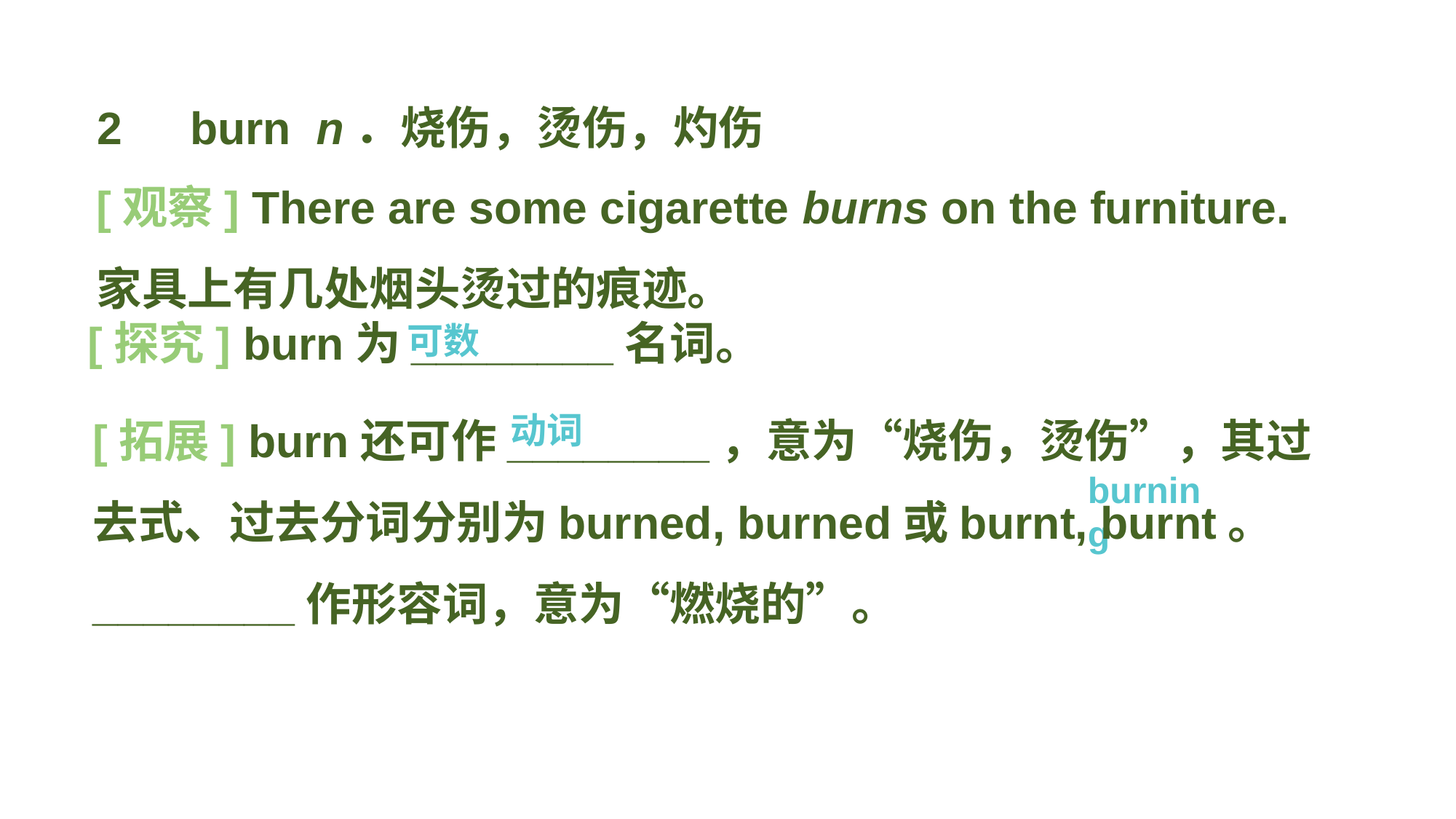

2　burn  n．烧伤，烫伤，灼伤
[观察] There are some cigarette burns on the furniture.
家具上有几处烟头烫过的痕迹。
[探究] burn为________名词。
可数
[拓展] burn还可作________，意为“烧伤，烫伤”，其过去式、过去分词分别为burned, burned或burnt, burnt。 ________作形容词，意为“燃烧的”。
 动词
burning